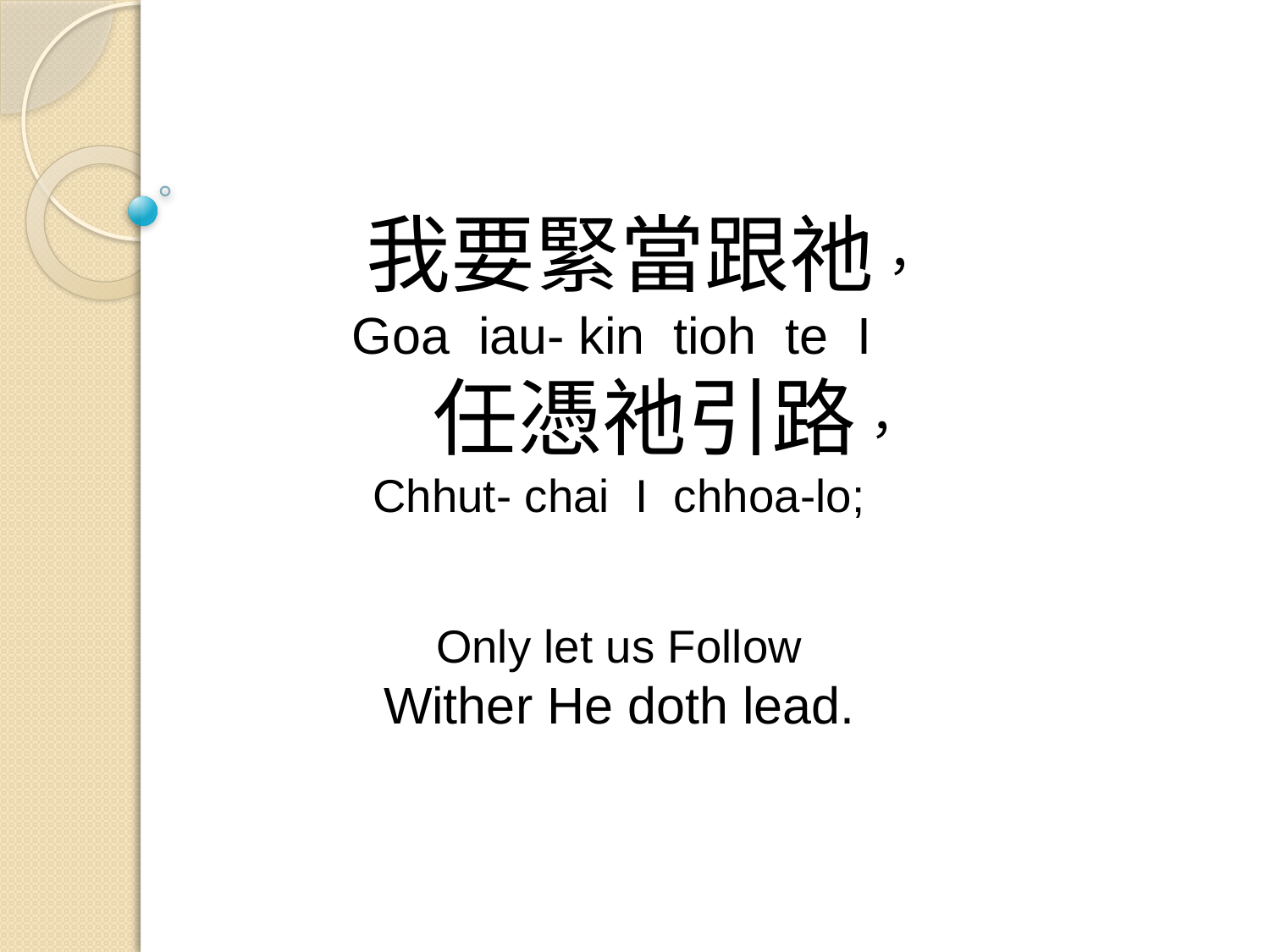

# 我要緊當跟祂， Goa  iau- kin  tioh  te  I 任憑祂引路， Chhut- chai  I  chhoa-lo; Only let us Follow Wither He doth lead.